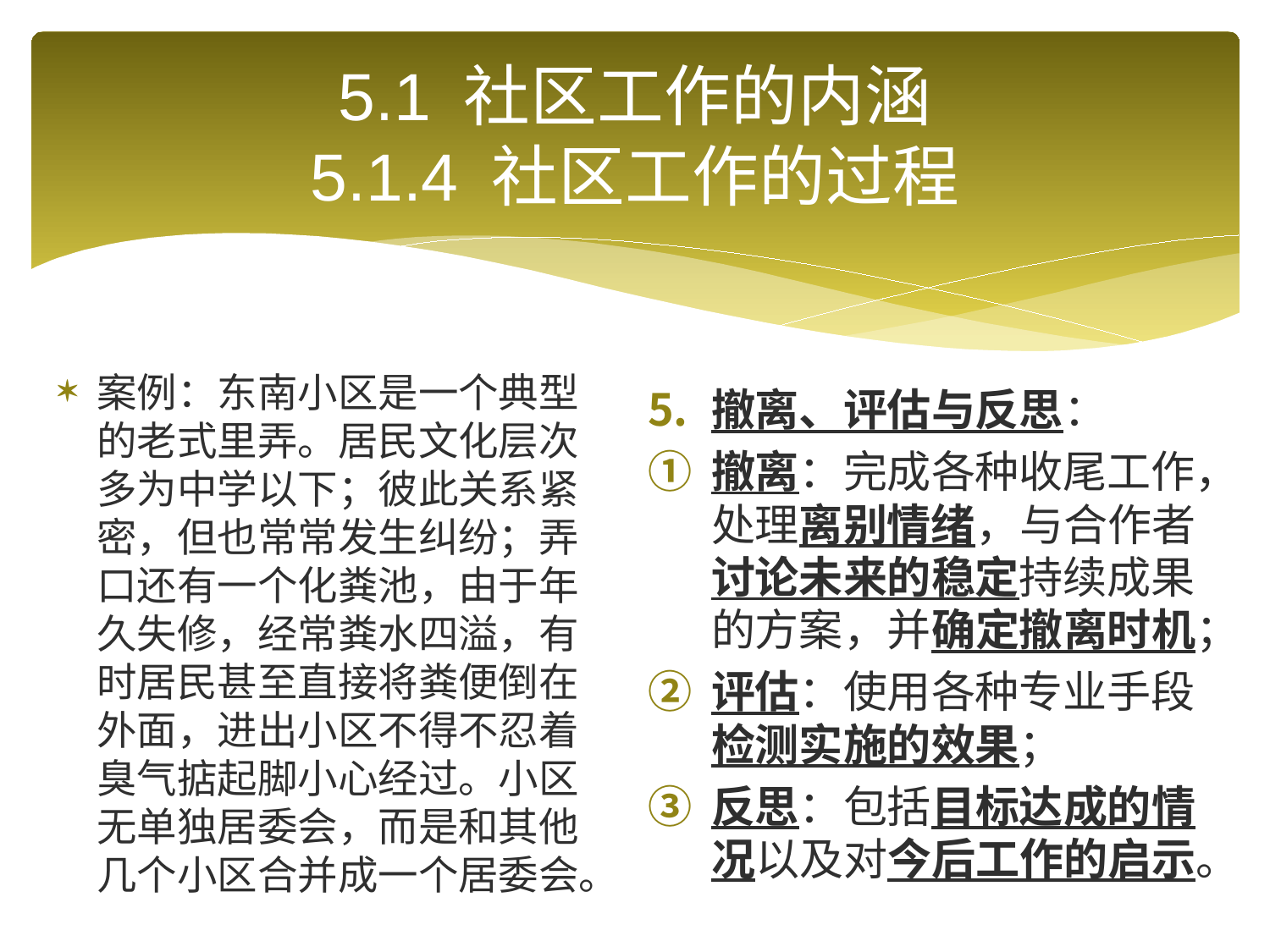

# 5.1 社区工作的内涵 5.1.4 社区工作的过程
案例：东南小区是一个典型的老式里弄。居民文化层次多为中学以下；彼此关系紧密，但也常常发生纠纷；弄口还有一个化粪池，由于年久失修，经常粪水四溢，有时居民甚至直接将粪便倒在外面，进出小区不得不忍着臭气掂起脚小心经过。小区无单独居委会，而是和其他几个小区合并成一个居委会。
撤离、评估与反思：
撤离：完成各种收尾工作，处理离别情绪，与合作者讨论未来的稳定持续成果的方案，并确定撤离时机；
评估：使用各种专业手段检测实施的效果；
反思：包括目标达成的情况以及对今后工作的启示。